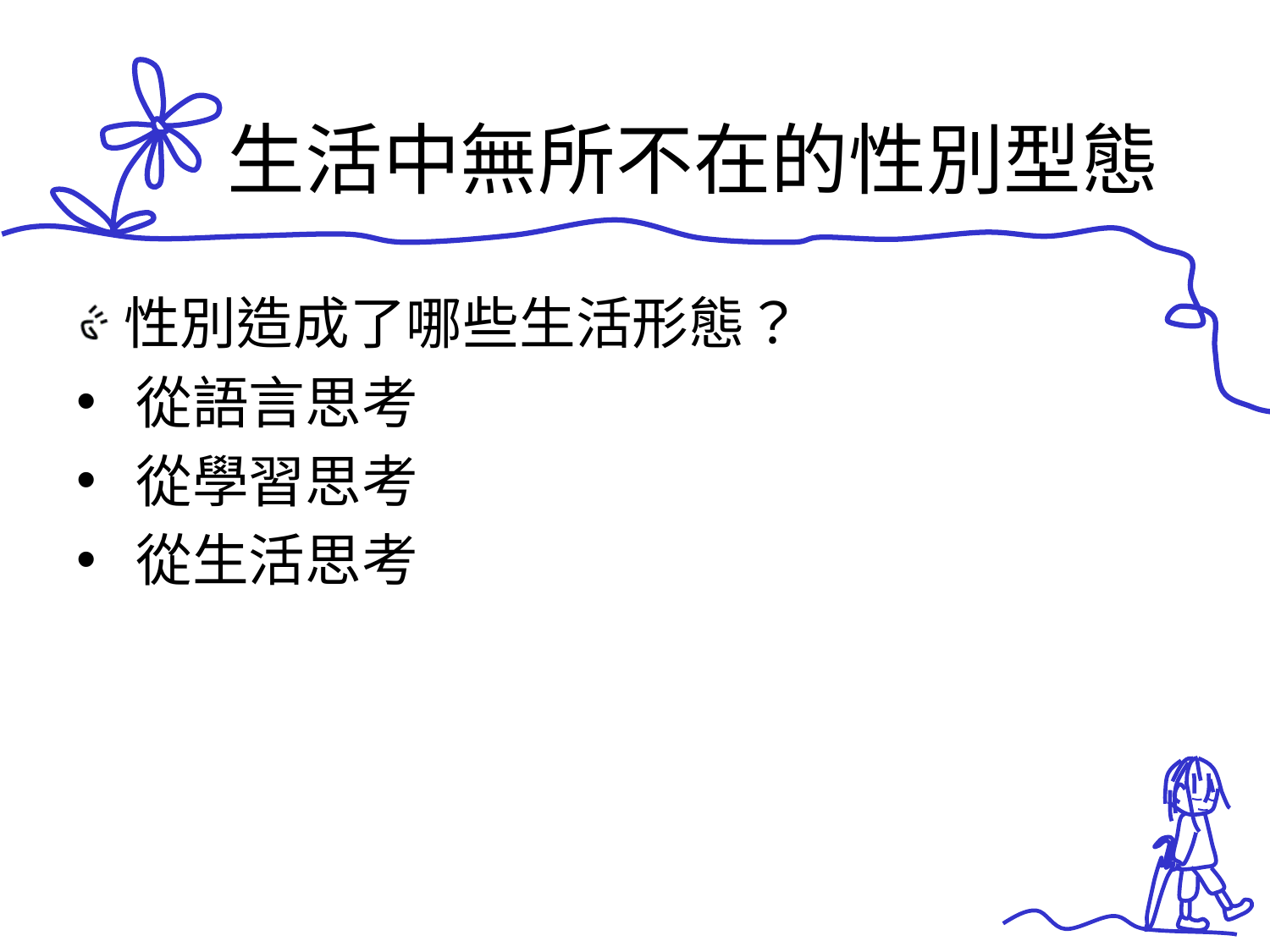

# 生活中無所不在的性別型態
性別造成了哪些生活形態？
從語言思考
從學習思考
從生活思考